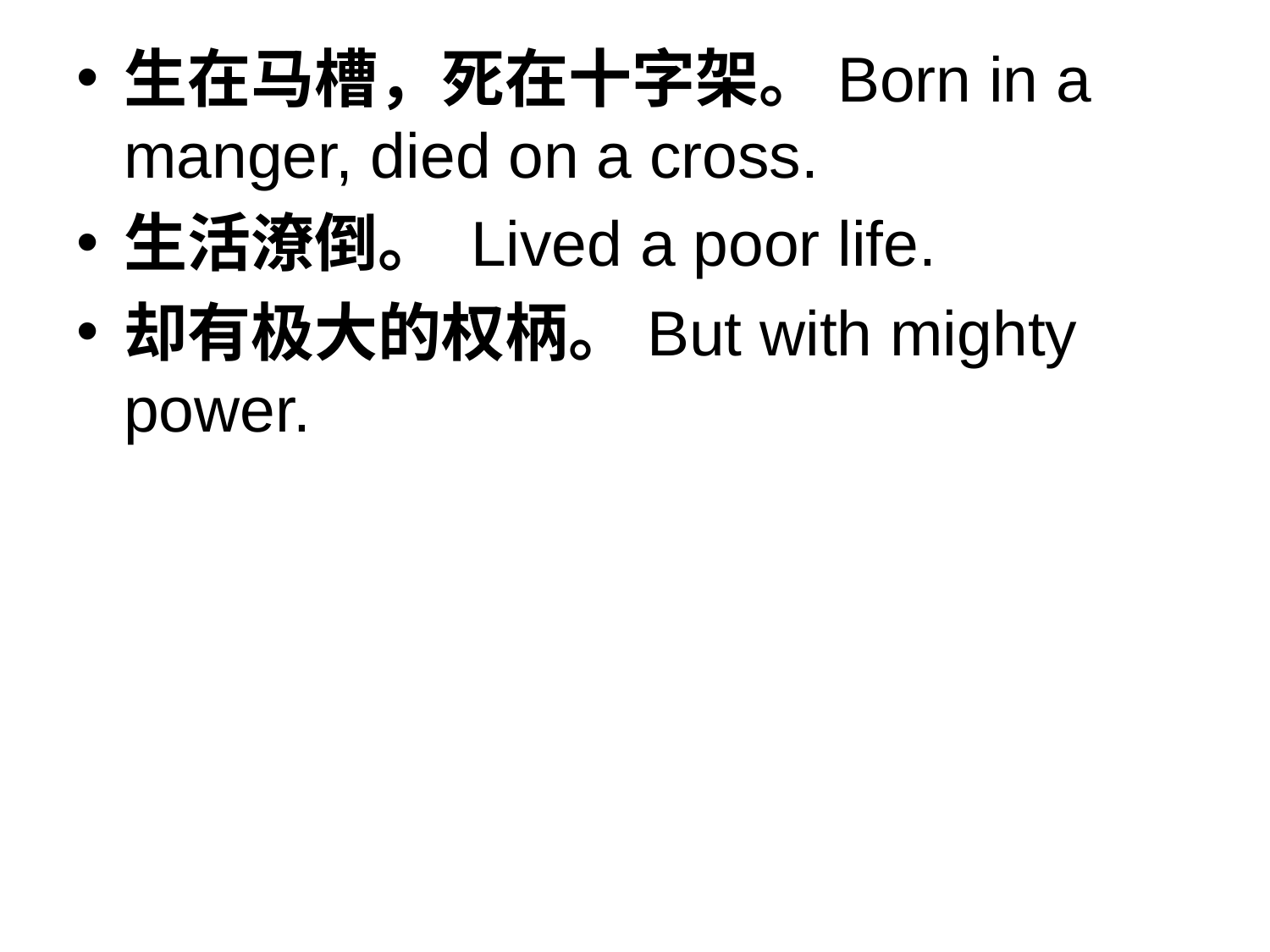

生在马槽，死在十字架。Born in a manger, died on a cross.
生活潦倒。 Lived a poor life.
却有极大的权柄。But with mighty power.